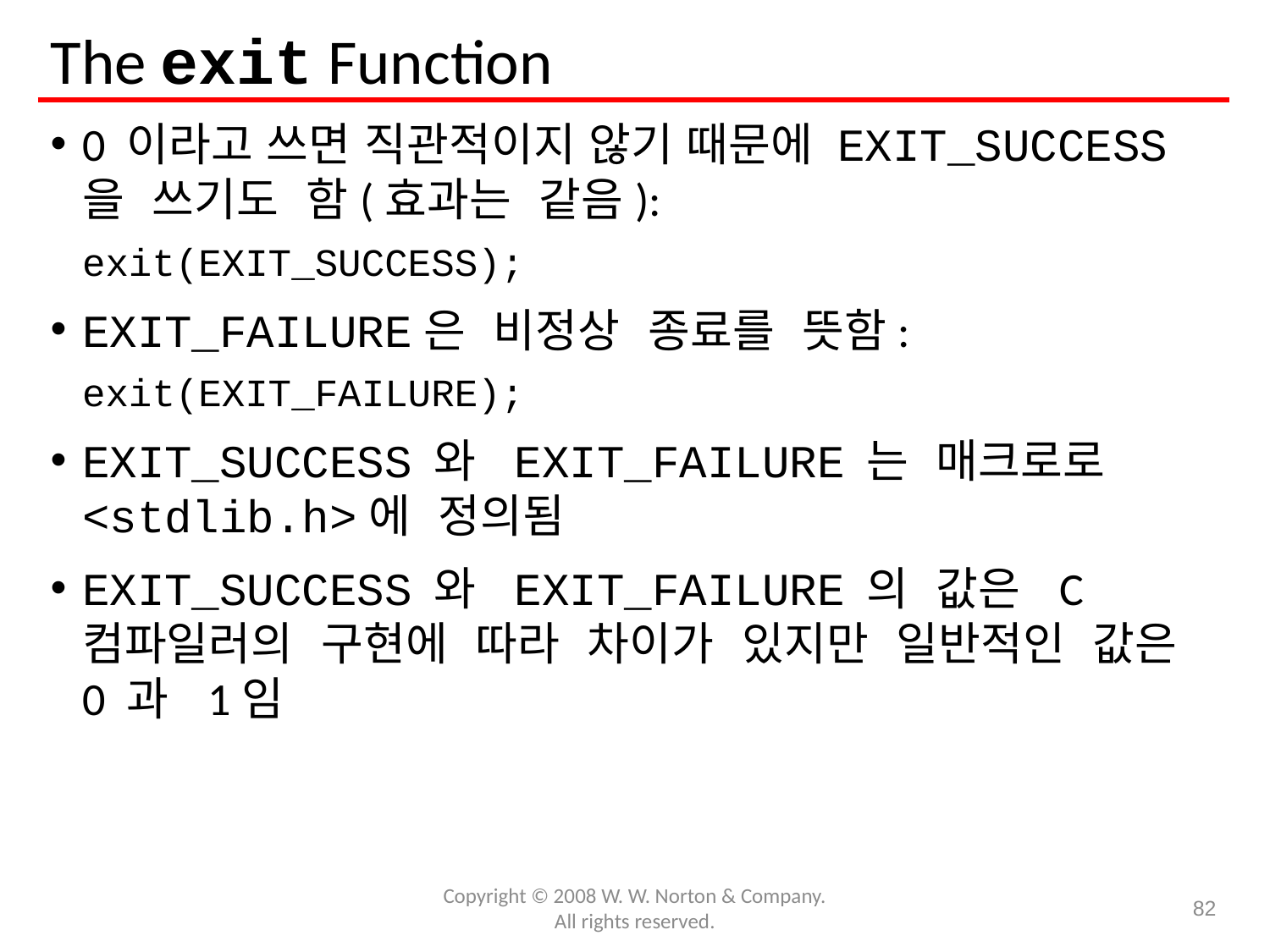

# The exit Function
0 이라고 쓰면 직관적이지 않기 때문에 EXIT_SUCCESS 을 쓰기도 함(효과는 같음):
	exit(EXIT_SUCCESS);
EXIT_FAILURE은 비정상 종료를 뜻함:
	exit(EXIT_FAILURE);
EXIT_SUCCESS 와 EXIT_FAILURE 는 매크로로 <stdlib.h>에 정의됨
EXIT_SUCCESS 와 EXIT_FAILURE 의 값은 C 컴파일러의 구현에 따라 차이가 있지만 일반적인 값은 0 과 1임
Copyright © 2008 W. W. Norton & Company.
All rights reserved.
82